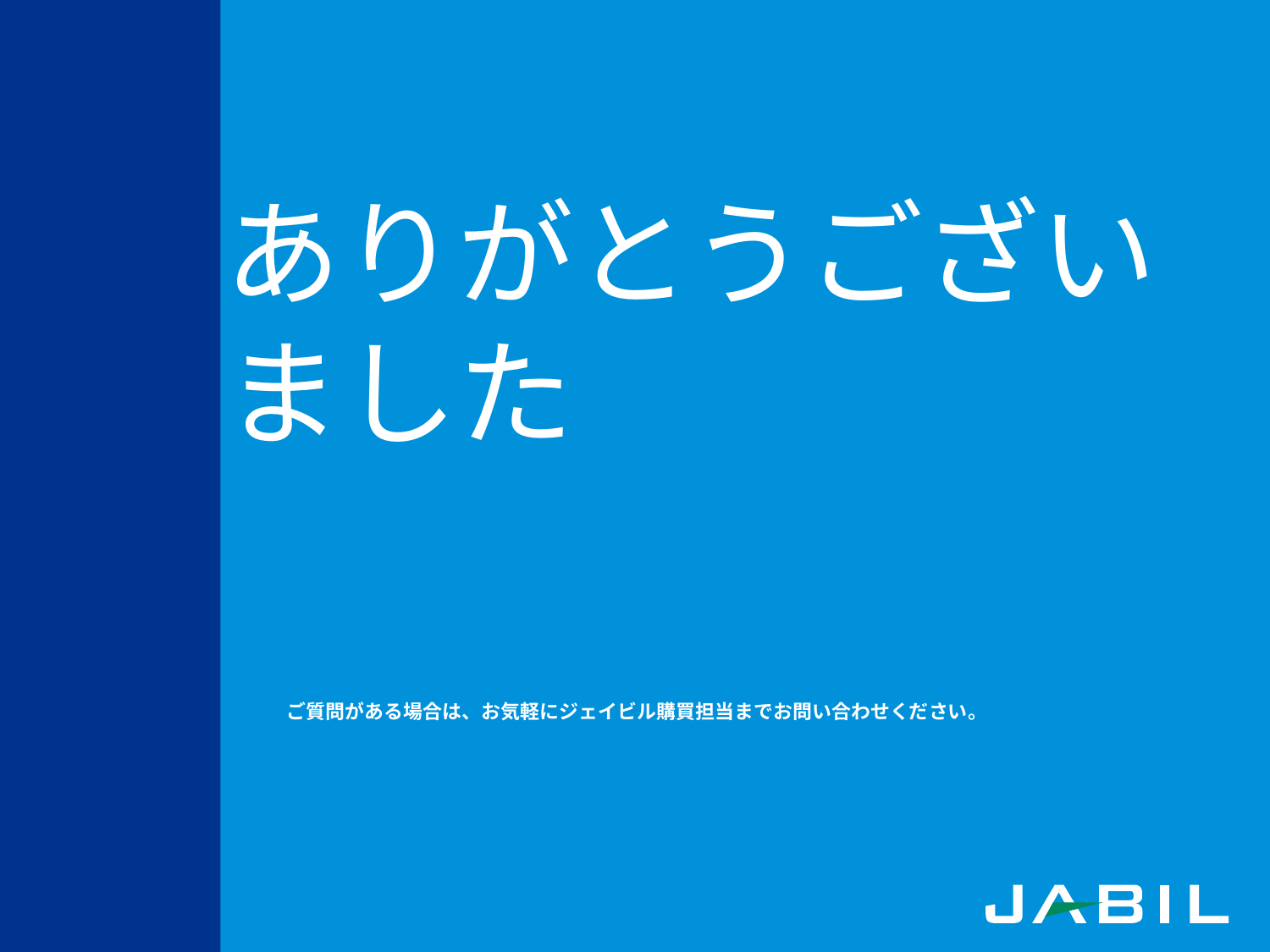

# ありがとうございました
ご質問がある場合は、お気軽にジェイビル購買担当までお問い合わせください。